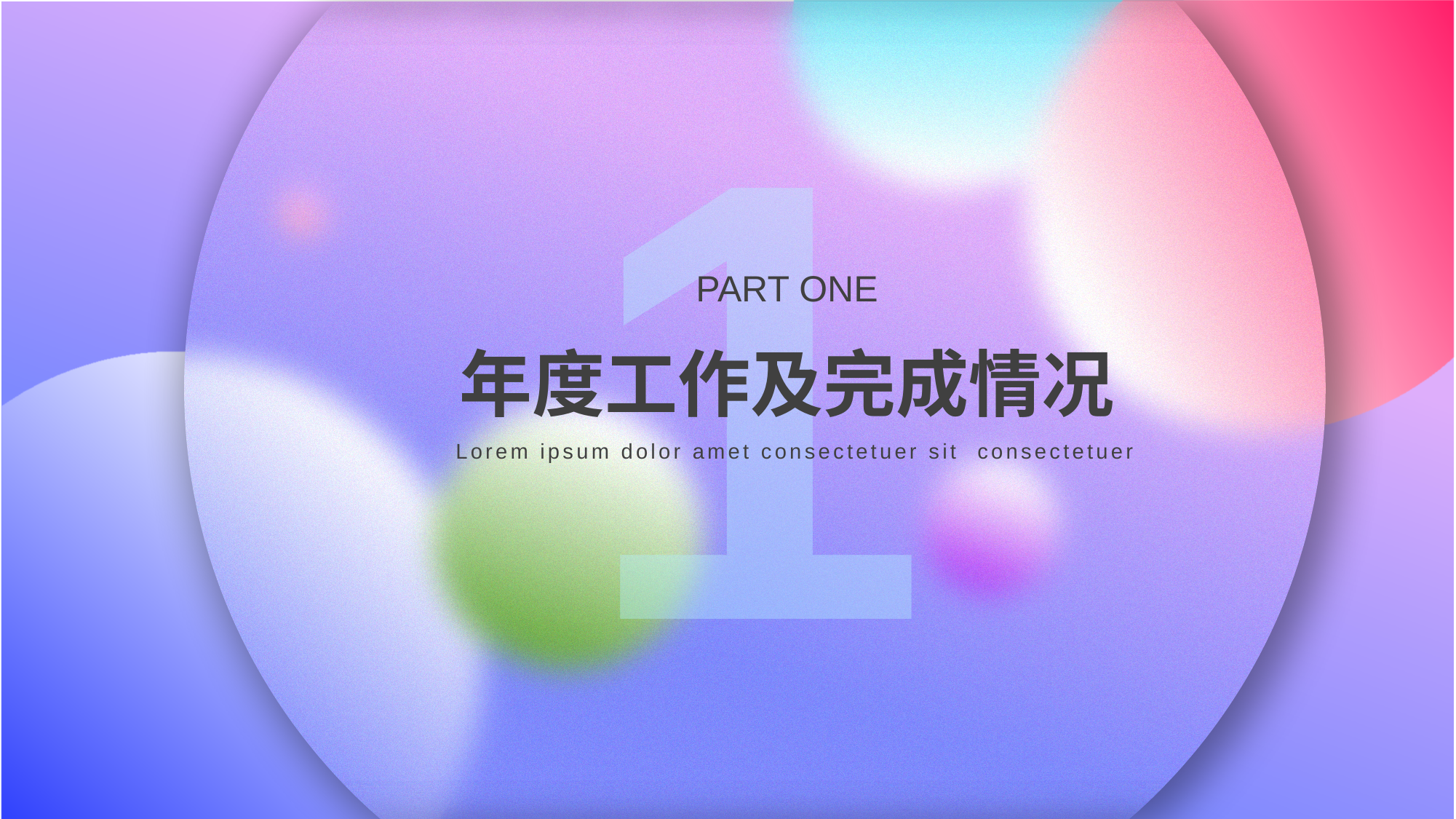

1
PART ONE
年度工作及完成情况
Lorem ipsum dolor amet consectetuer sit  consectetuer